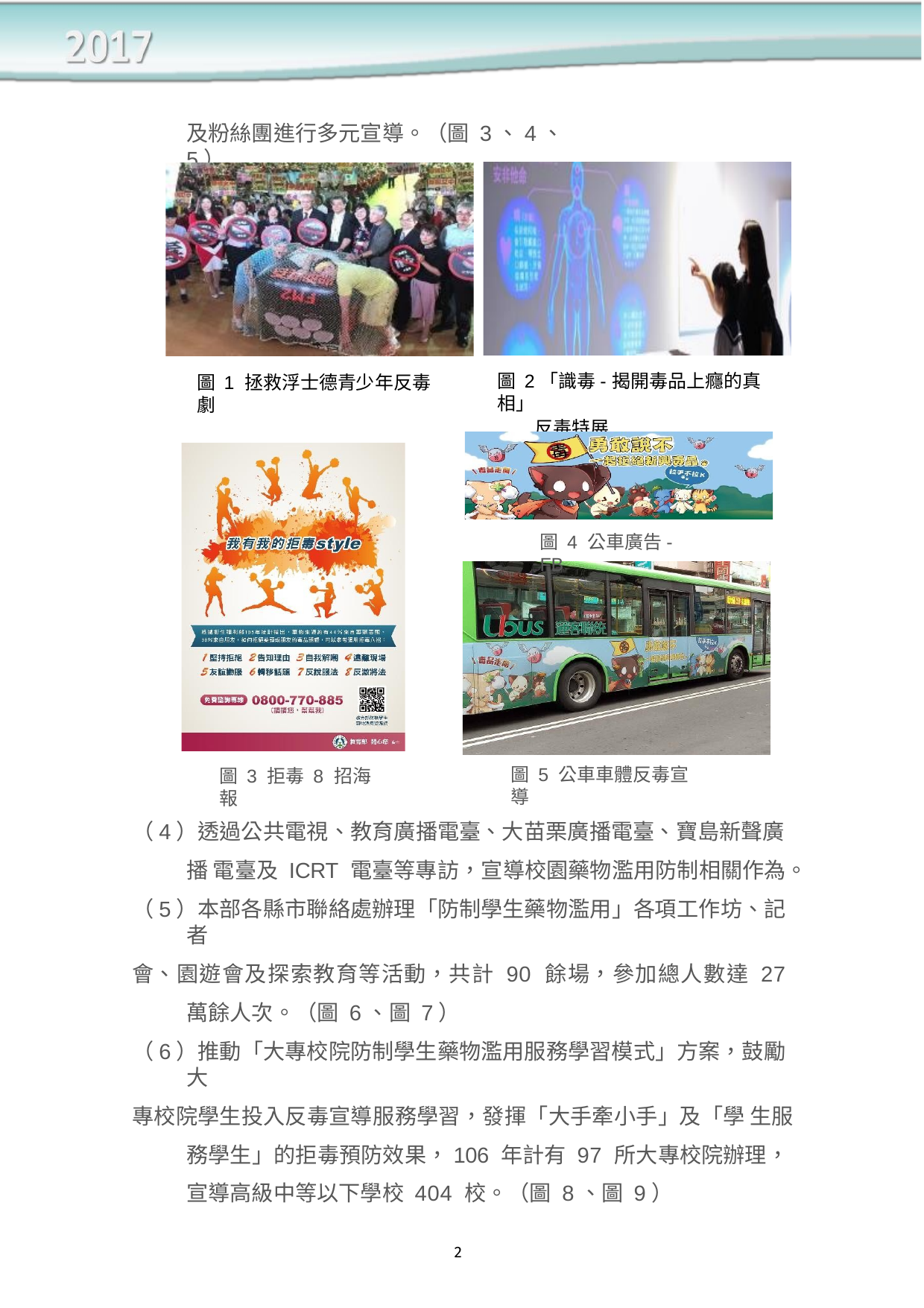

及粉絲團進行多元宣導。（圖 3、4、5）

圖 2「識毒-揭開毒品上癮的真相」
反毒特展

圖 1 拯救浮士德青少年反毒劇

圖 4 公車廣告-FB

圖 5 公車車體反毒宣導
圖 3 拒毒 8 招海報

（4）透過公共電視、教育廣播電臺、大苗栗廣播電臺、寶島新聲廣播 電臺及 ICRT 電臺等專訪，宣導校園藥物濫用防制相關作為。
（5）本部各縣市聯絡處辦理「防制學生藥物濫用」各項工作坊、記者
會、園遊會及探索教育等活動，共計 90 餘場，參加總人數達 27  萬餘人次。（圖 6、圖 7）
（6）推動「大專校院防制學生藥物濫用服務學習模式」方案，鼓勵大
專校院學生投入反毒宣導服務學習，發揮「大手牽小手」及「學 生服務學生」的拒毒預防效果，106 年計有 97 所大專校院辦理，  宣導高級中等以下學校 404 校。（圖 8、圖 9）
2